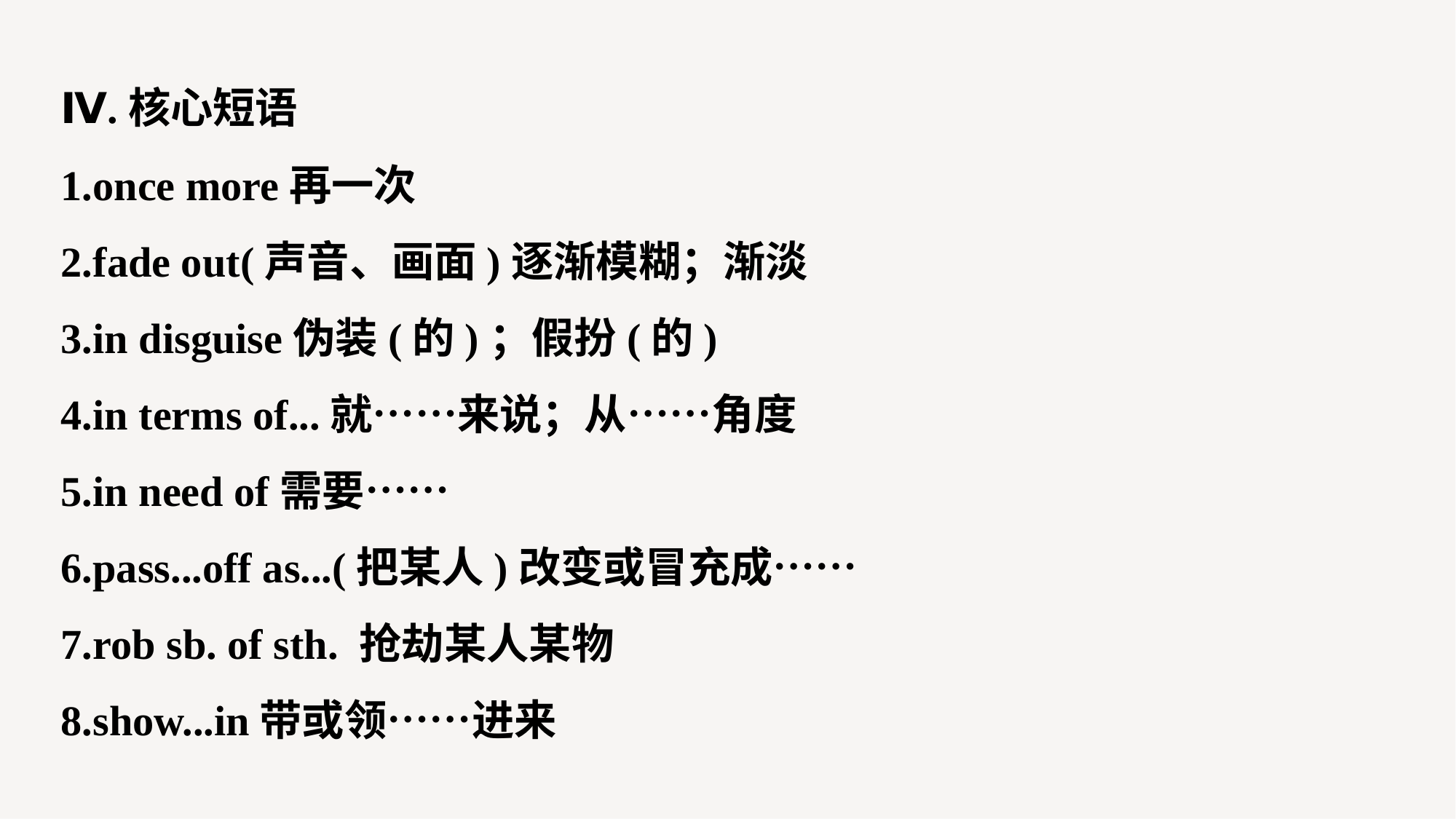

Ⅳ.核心短语
1.once more再一次
2.fade out(声音、画面)逐渐模糊；渐淡
3.in disguise伪装(的)；假扮(的)
4.in terms of...就……来说；从……角度
5.in need of需要……
6.pass...off as...(把某人)改变或冒充成……
7.rob sb. of sth. 抢劫某人某物
8.show...in带或领……进来